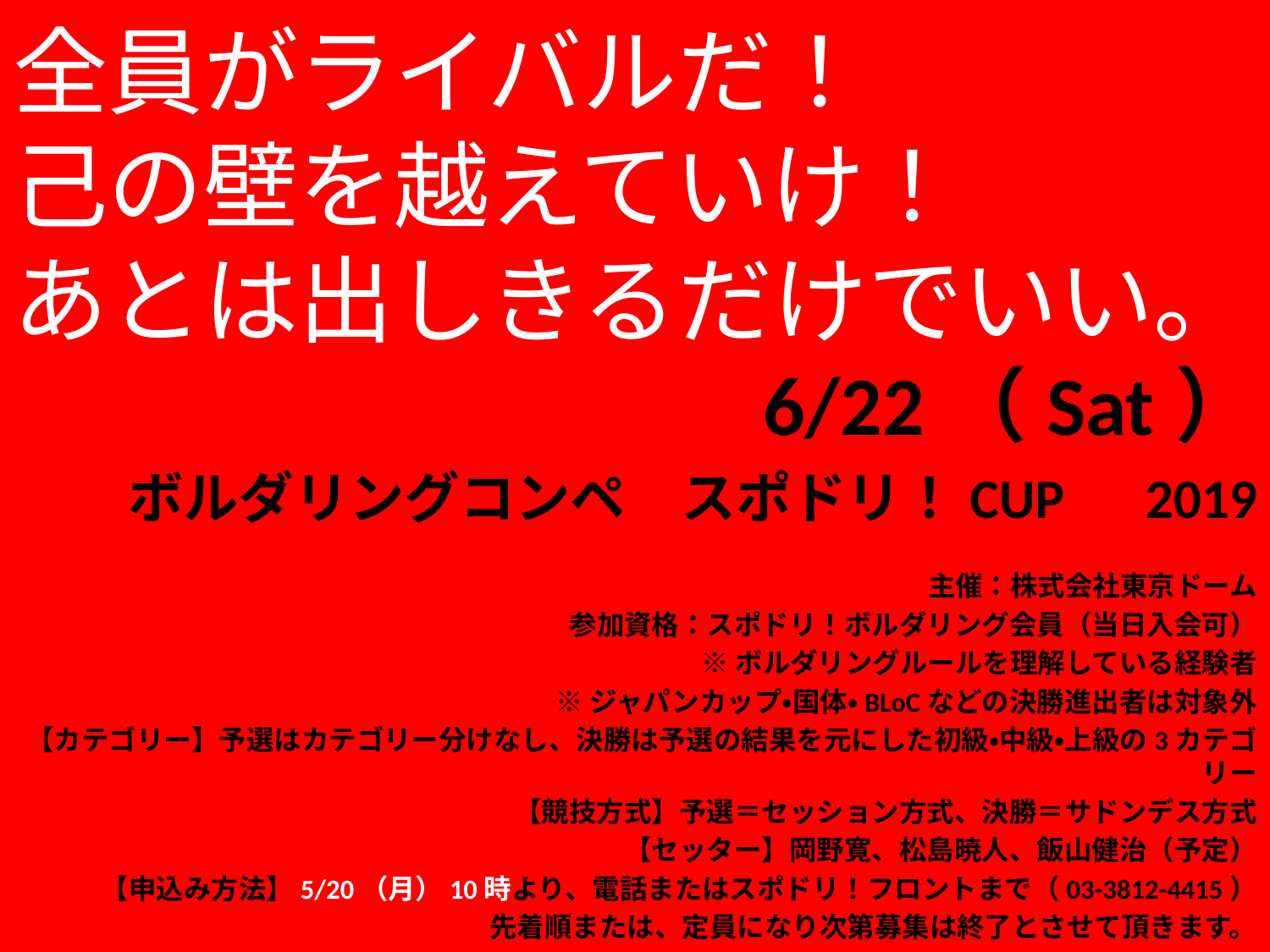

全員がライバルだ！
己の壁を越えていけ！
あとは出しきるだけでいい。
6/22（Sat）
ボルダリングコンペ　スポドリ！CUP　2019

主催：株式会社東京ドーム
参加資格：スポドリ！ボルダリング会員（当日入会可）
※ボルダリングルールを理解している経験者
※ジャパンカップ・国体・BLoCなどの決勝進出者は対象外
【カテゴリー】予選はカテゴリー分けなし、決勝は予選の結果を元にした初級・中級・上級の3カテゴリー
【競技方式】予選＝セッション方式、決勝＝サドンデス方式
【セッター】岡野寛、松島暁人、飯山健治（予定）
【申込み方法】5/20（月）10時より、電話またはスポドリ！フロントまで（03-3812-4415）
先着順または、定員になり次第募集は終了とさせて頂きます。